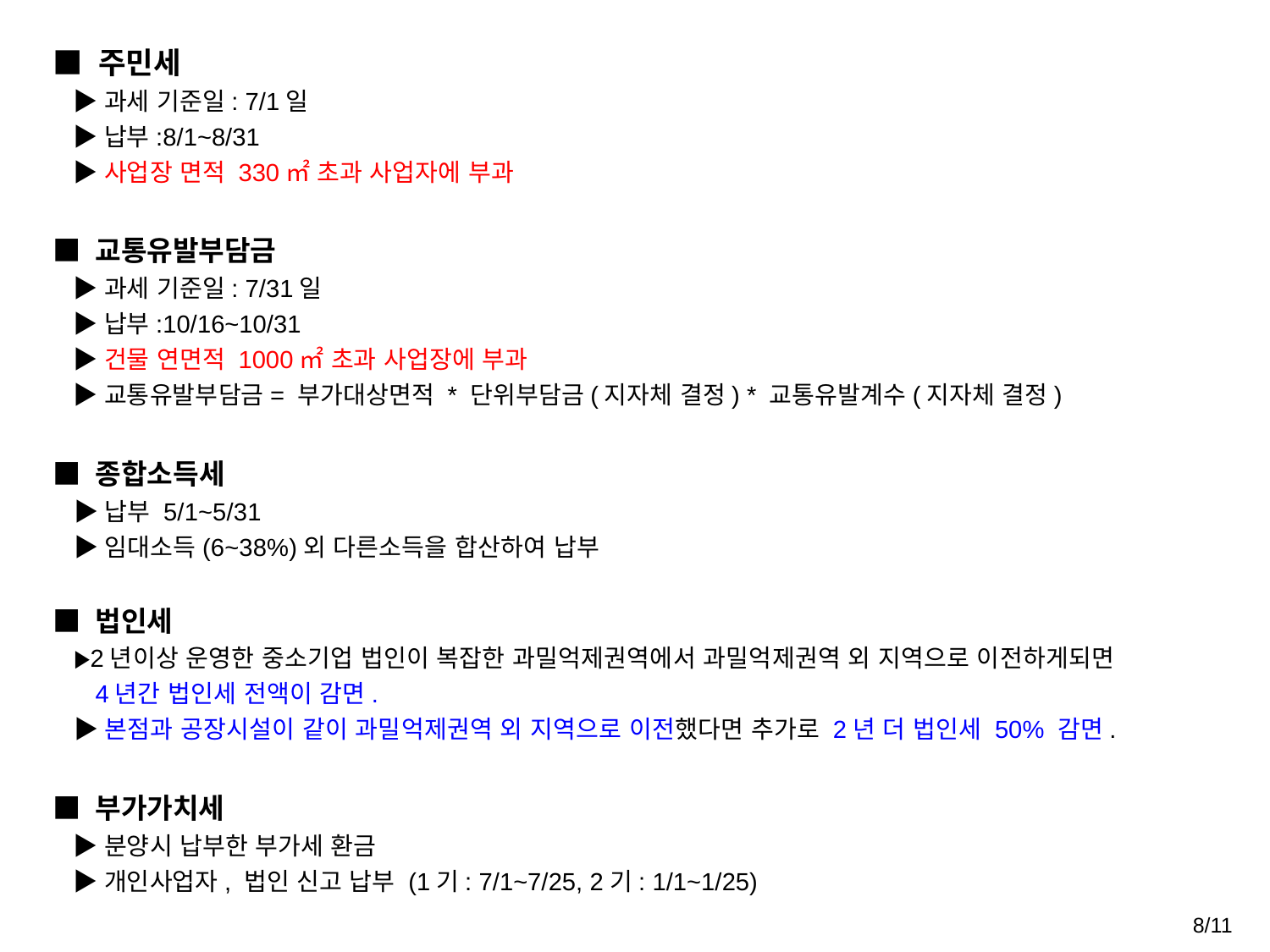

# ■ 주민세
   ▶과세 기준일: 7/1일
   ▶납부:8/1~8/31
   ▶사업장 면적 330㎡ 초과 사업자에 부과

■ 교통유발부담금
   ▶과세 기준일: 7/31일
   ▶납부:10/16~10/31
   ▶건물 연면적 1000㎡ 초과 사업장에 부과
   ▶교통유발부담금= 부가대상면적 * 단위부담금(지자체 결정) * 교통유발계수(지자체 결정)

■ 종합소득세
   ▶납부 5/1~5/31
   ▶임대소득(6~38%)외 다른소득을 합산하여 납부

■ 법인세
   ▶2년이상 운영한 중소기업 법인이 복잡한 과밀억제권역에서 과밀억제권역 외 지역으로 이전하게되면
      4년간 법인세 전액이 감면.​​
   ▶본점과 공장시설이 같이 과밀억제권역 외 지역으로 이전했다면 추가로 2년 더 법인세 50% 감면.

■ 부가가치세
   ▶분양시 납부한 부가세 환금
   ▶개인사업자, 법인 신고 납부 (1기: 7/1~7/25, 2기: 1/1~1/25)
8/11